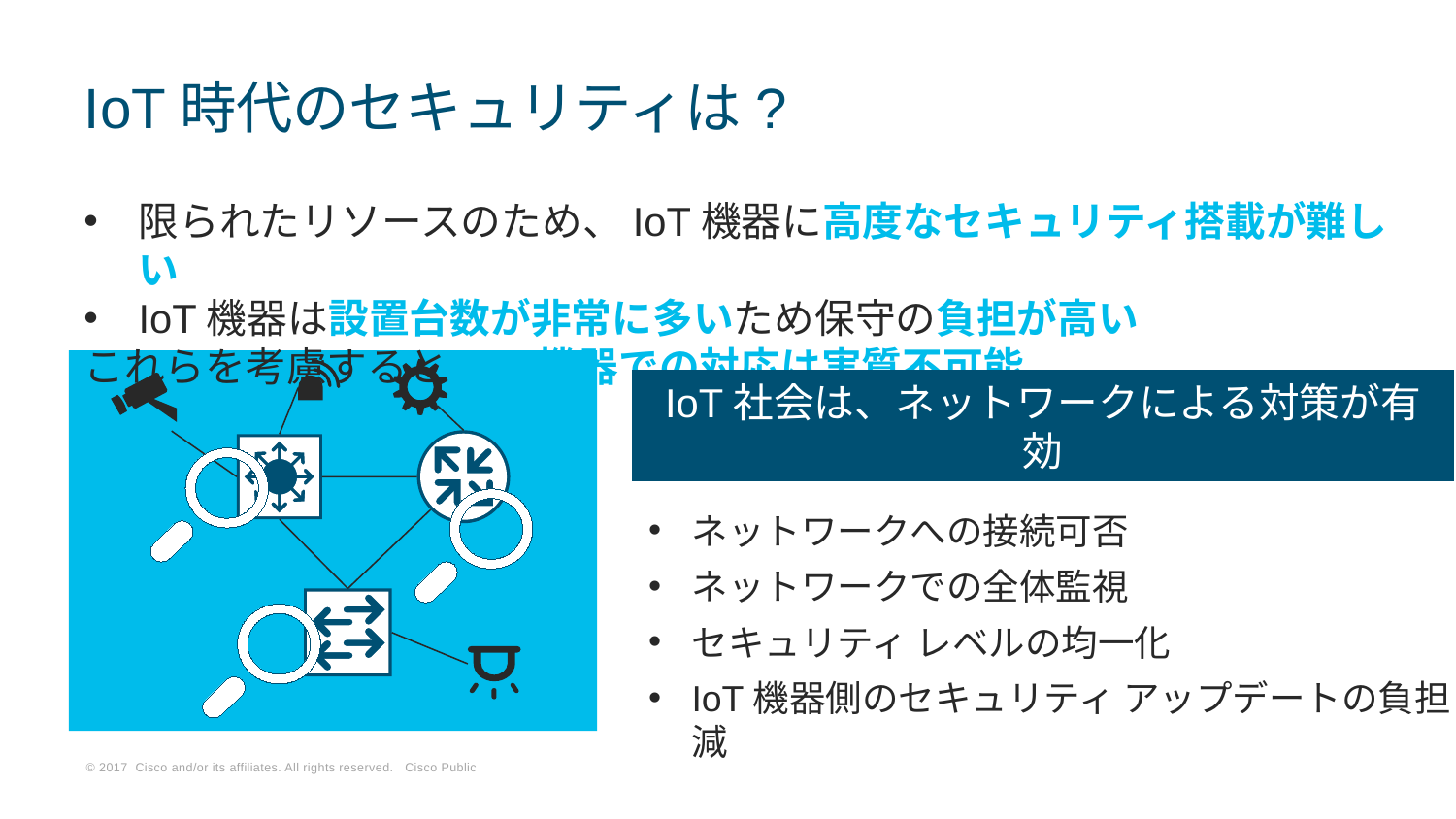

# IoT時代のセキュリティは?
限られたリソースのため、IoT機器に高度なセキュリティ搭載が難しい
IoT機器は設置台数が非常に多いため保守の負担が高い
これらを考慮すると IoT機器での対応は実質不可能

IoT社会は、ネットワークによる対策が有効

ネットワークへの接続可否
ネットワークでの全体監視
セキュリティ レベルの均一化
IoT機器側のセキュリティ アップデートの負担減